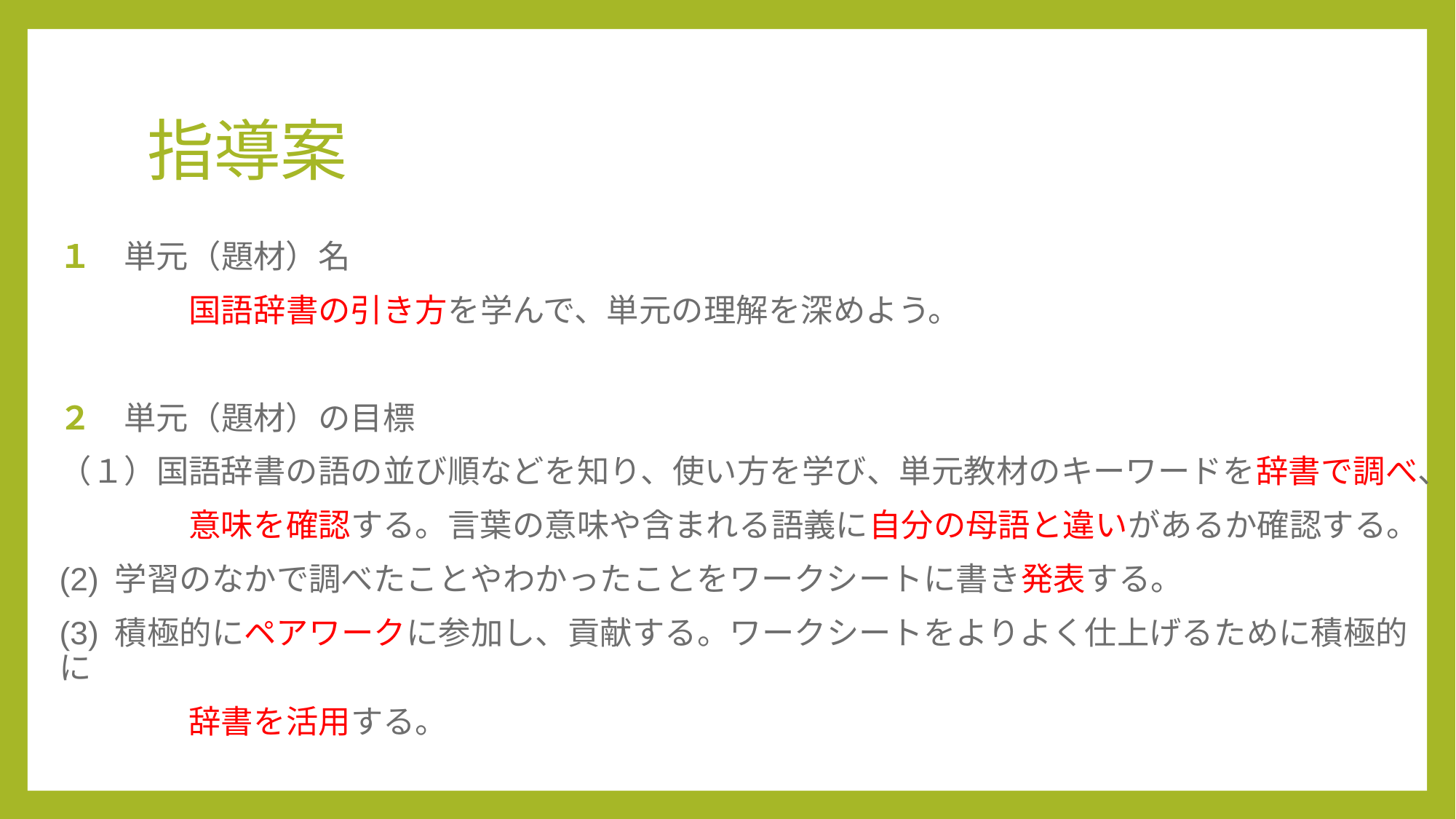

# 指導案
１　単元（題材）名
　　　　国語辞書の引き方を学んで、単元の理解を深めよう。

２　単元（題材）の目標
（１）国語辞書の語の並び順などを知り、使い方を学び、単元教材のキーワードを辞書で調べ、
　　　　意味を確認する。言葉の意味や含まれる語義に自分の母語と違いがあるか確認する。
(2) 学習のなかで調べたことやわかったことをワークシートに書き発表する。
(3) 積極的にペアワークに参加し、貢献する。ワークシートをよりよく仕上げるために積極的に
　　　　辞書を活用する。